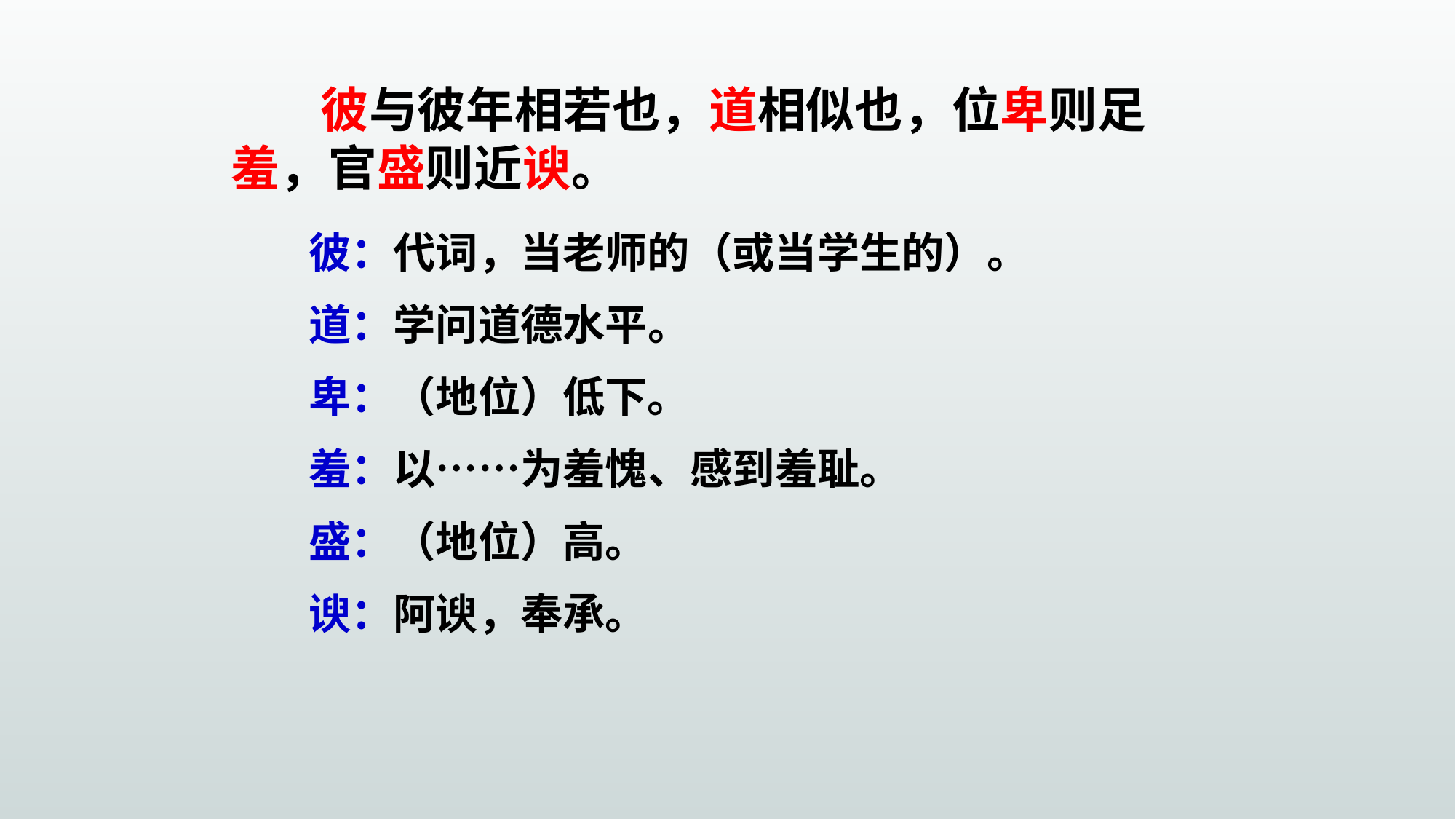

彼与彼年相若也，道相似也，位卑则足羞，官盛则近谀。
彼：代词，当老师的（或当学生的）。
道：学问道德水平。
卑：（地位）低下。
羞：以……为羞愧、感到羞耻。
盛：（地位）高。
谀：阿谀，奉承。